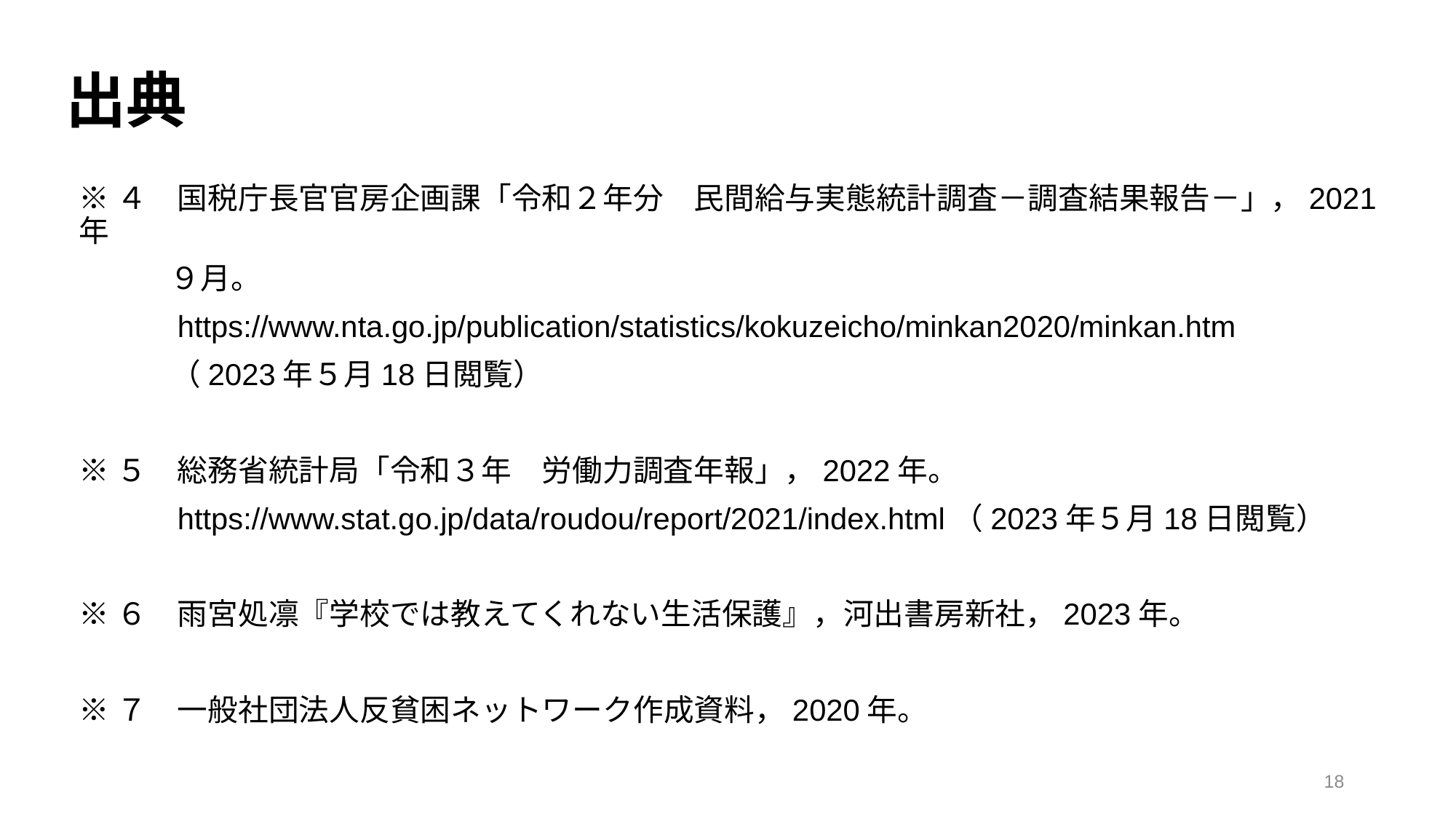

出典
※４　国税庁長官官房企画課「令和２年分　民間給与実態統計調査－調査結果報告－」，2021年
　　　９月。
　　　https://www.nta.go.jp/publication/statistics/kokuzeicho/minkan2020/minkan.htm
　　　（2023年５月18日閲覧）

※５　総務省統計局「令和３年　労働力調査年報」，2022年。
　　　https://www.stat.go.jp/data/roudou/report/2021/index.html（2023年５月18日閲覧）

※６　雨宮処凛『学校では教えてくれない生活保護』，河出書房新社，2023年。

※７　一般社団法人反貧困ネットワーク作成資料，2020年。

18